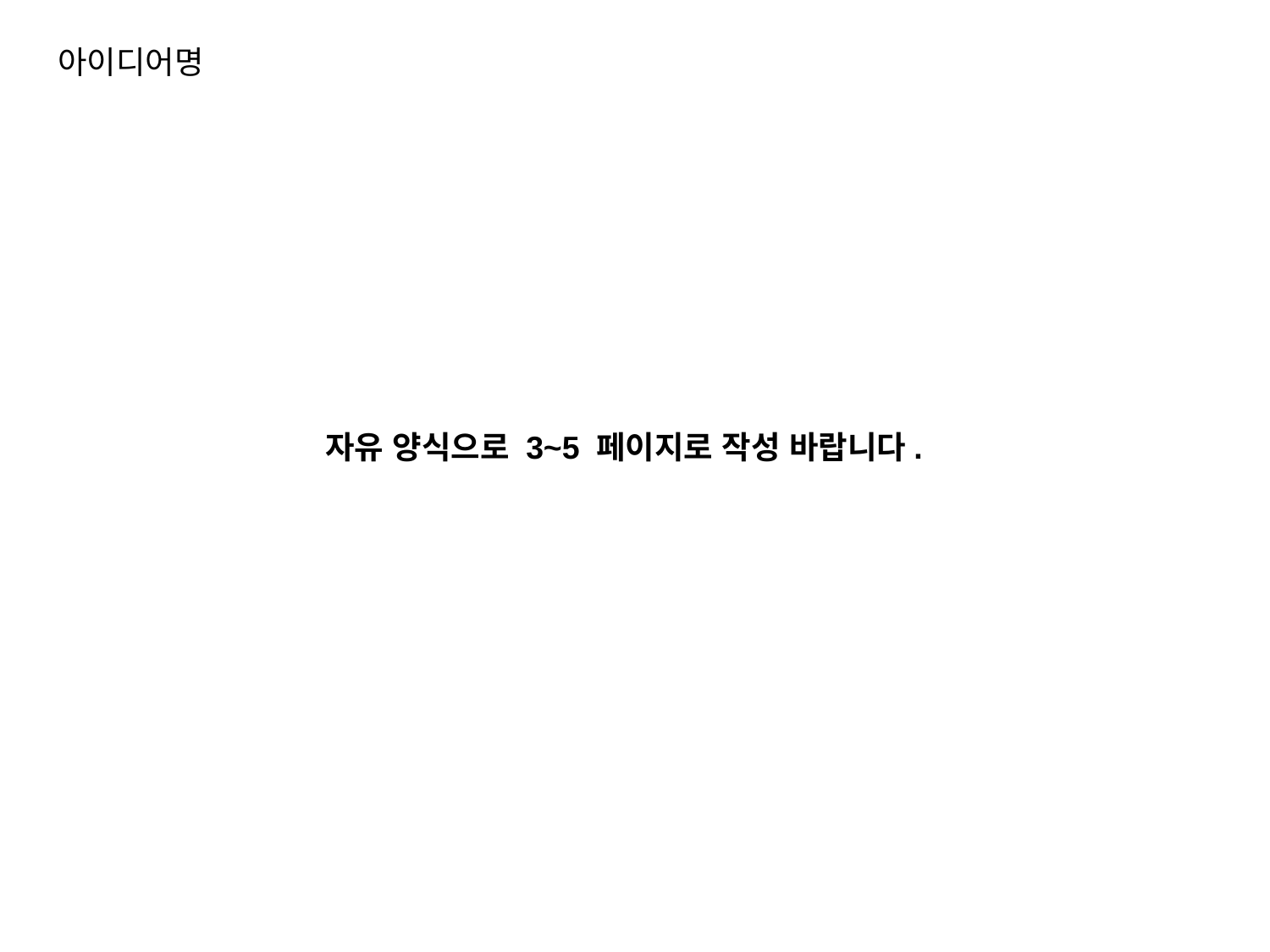

# 아이디어명
자유 양식으로 3~5 페이지로 작성 바랍니다.